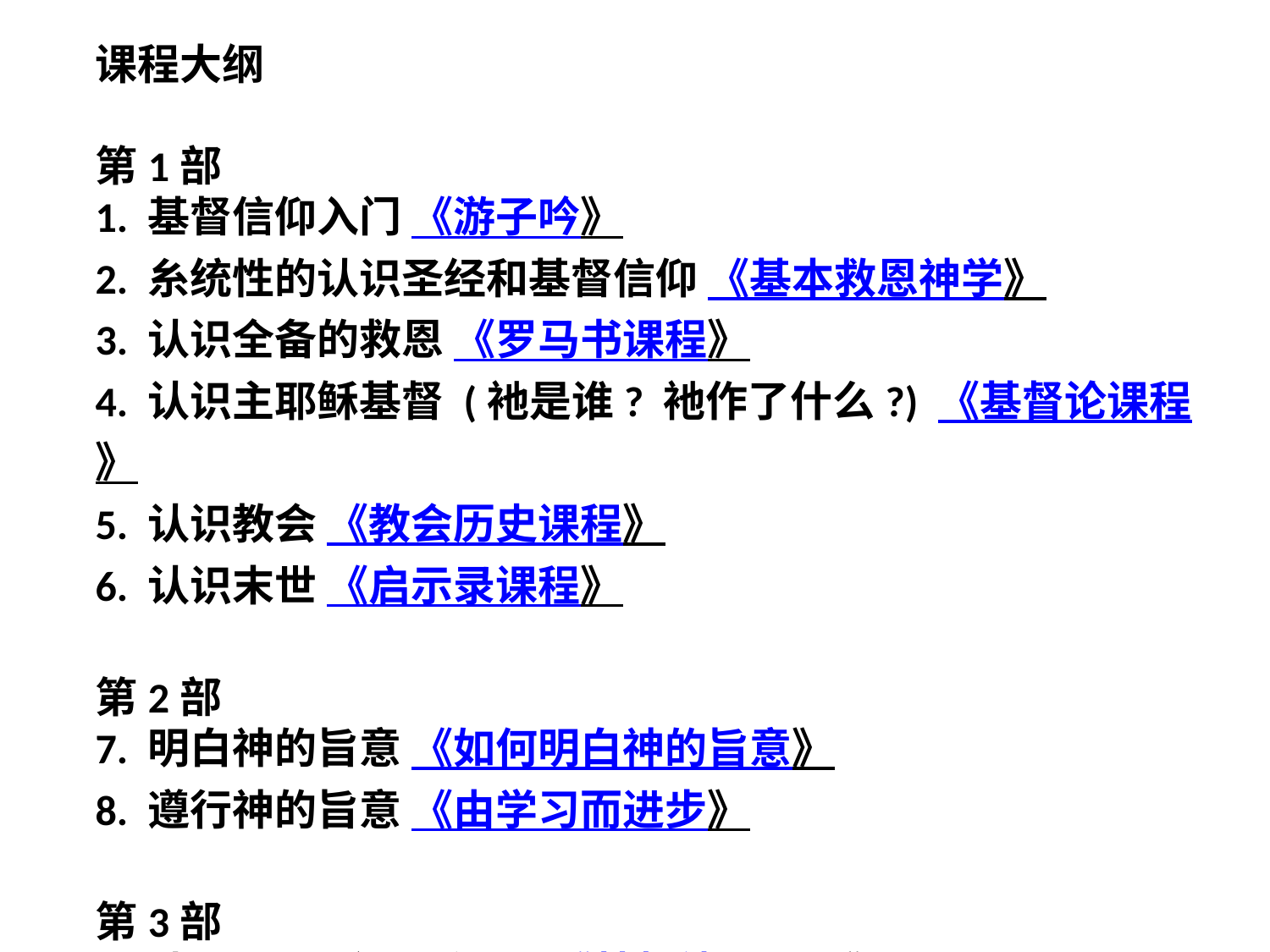

课程大纲
第1部
1. 基督信仰入门 《游子吟》
2. 糸统性的认识圣经和基督信仰 《基本救恩神学》
3. 认识全备的救恩 《罗马书课程》
4. 认识主耶稣基督 (衪是谁? 衪作了什么?) 《基督论课程》
5. 认识教会 《教会历史课程》
6. 认识末世 《启示录课程》
第2部
7. 明白神的旨意 《如何明白神的旨意》
8. 遵行神的旨意 《由学习而进步》
第3部
9. 认识圣灵(衪是谁? ) 《基督徒与圣灵》
10. 认识圣灵的工作( 衪作了什么?) 《认识圣灵的工作》